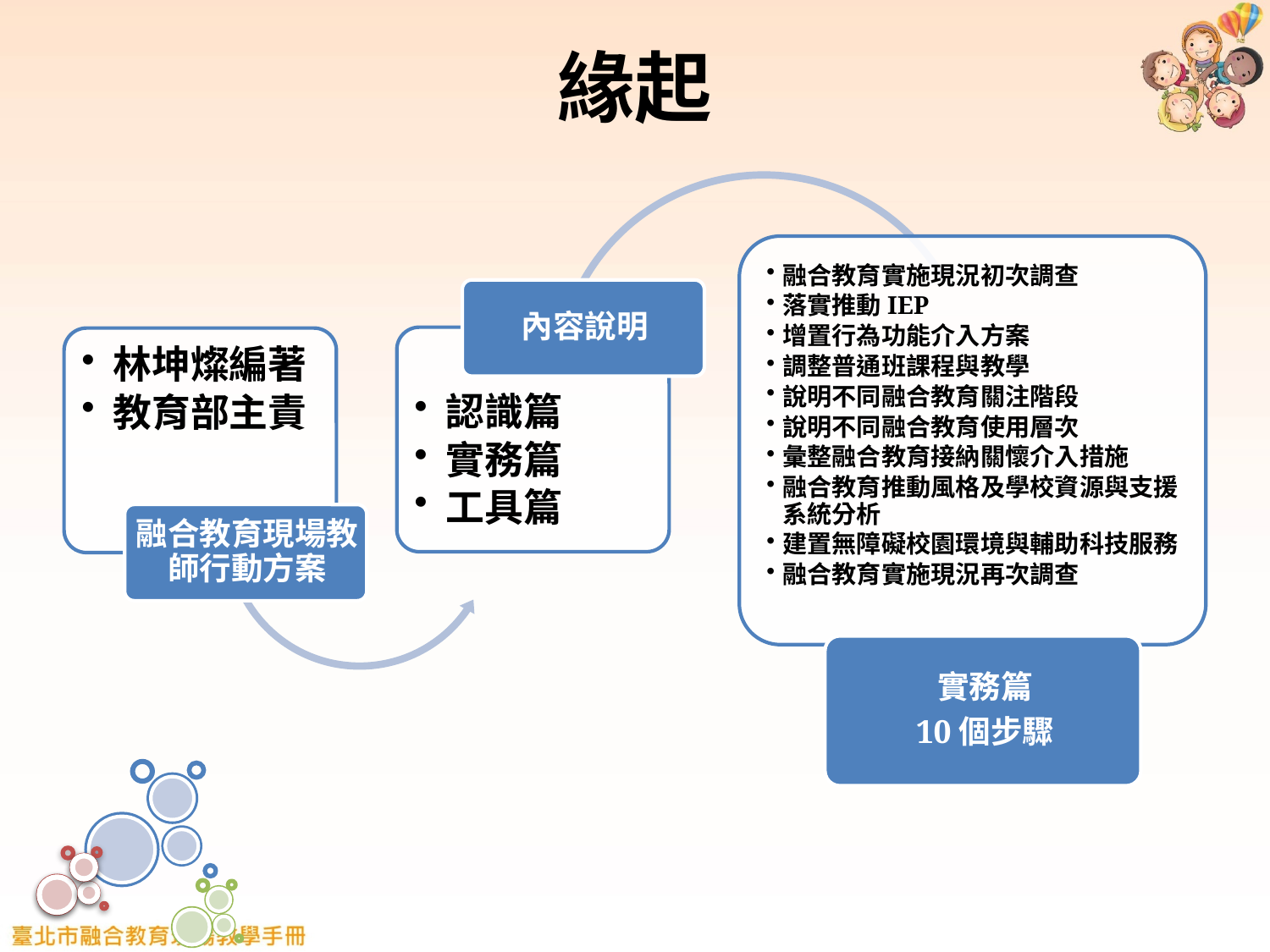

# 緣起
林坤燦編著
教育部主責
融合教育現場教師行動方案
認識篇
實務篇
工具篇
內容說明
融合教育實施現況初次調查
落實推動IEP
增置行為功能介入方案
調整普通班課程與教學
說明不同融合教育關注階段
說明不同融合教育使用層次
彙整融合教育接納關懷介入措施
融合教育推動風格及學校資源與支援系統分析
建置無障礙校園環境與輔助科技服務
融合教育實施現況再次調查
實務篇
10個步驟